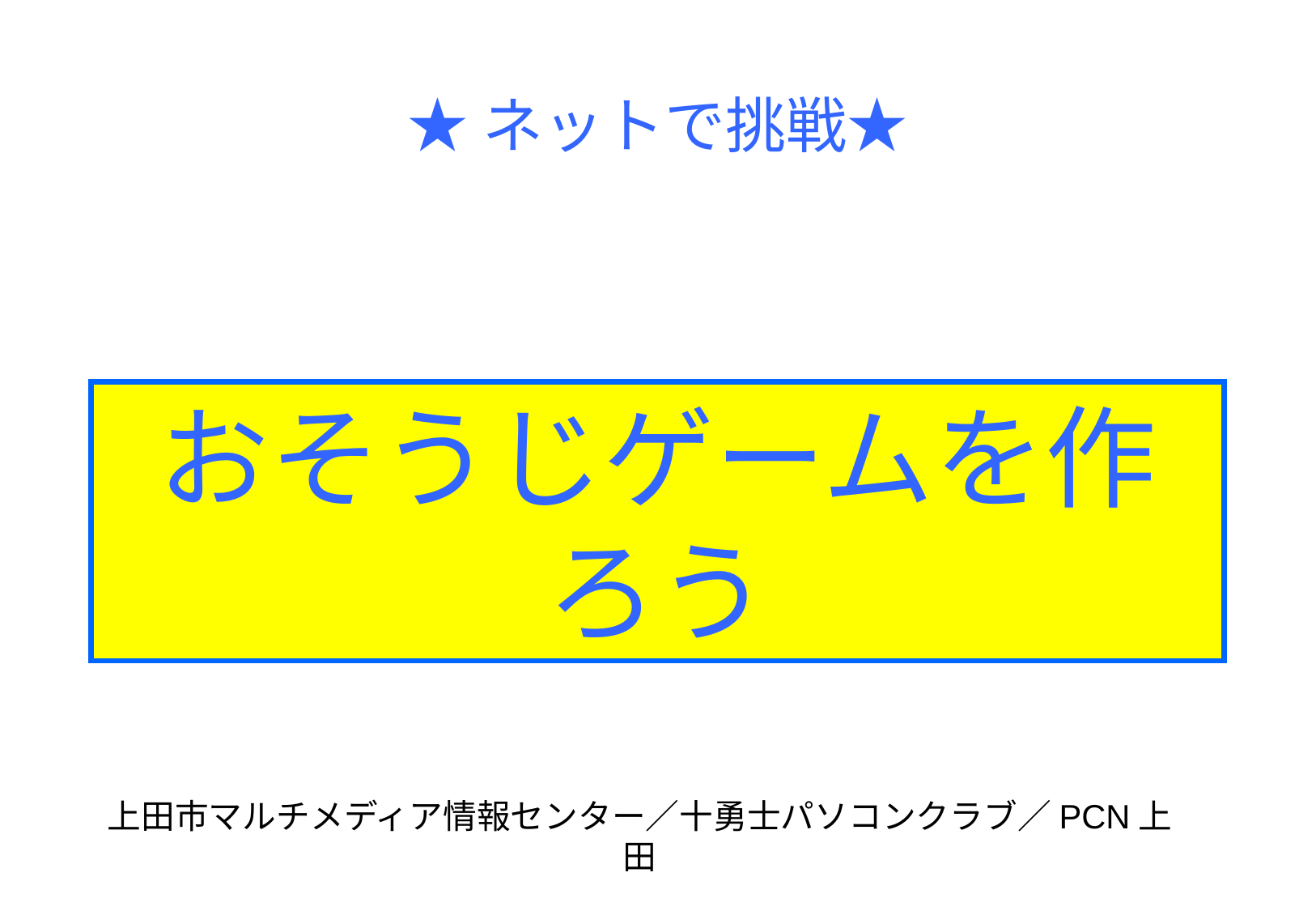

★ネットで挑戦★
おそうじゲームを作ろう
上田市マルチメディア情報センター／十勇士パソコンクラブ／PCN上田